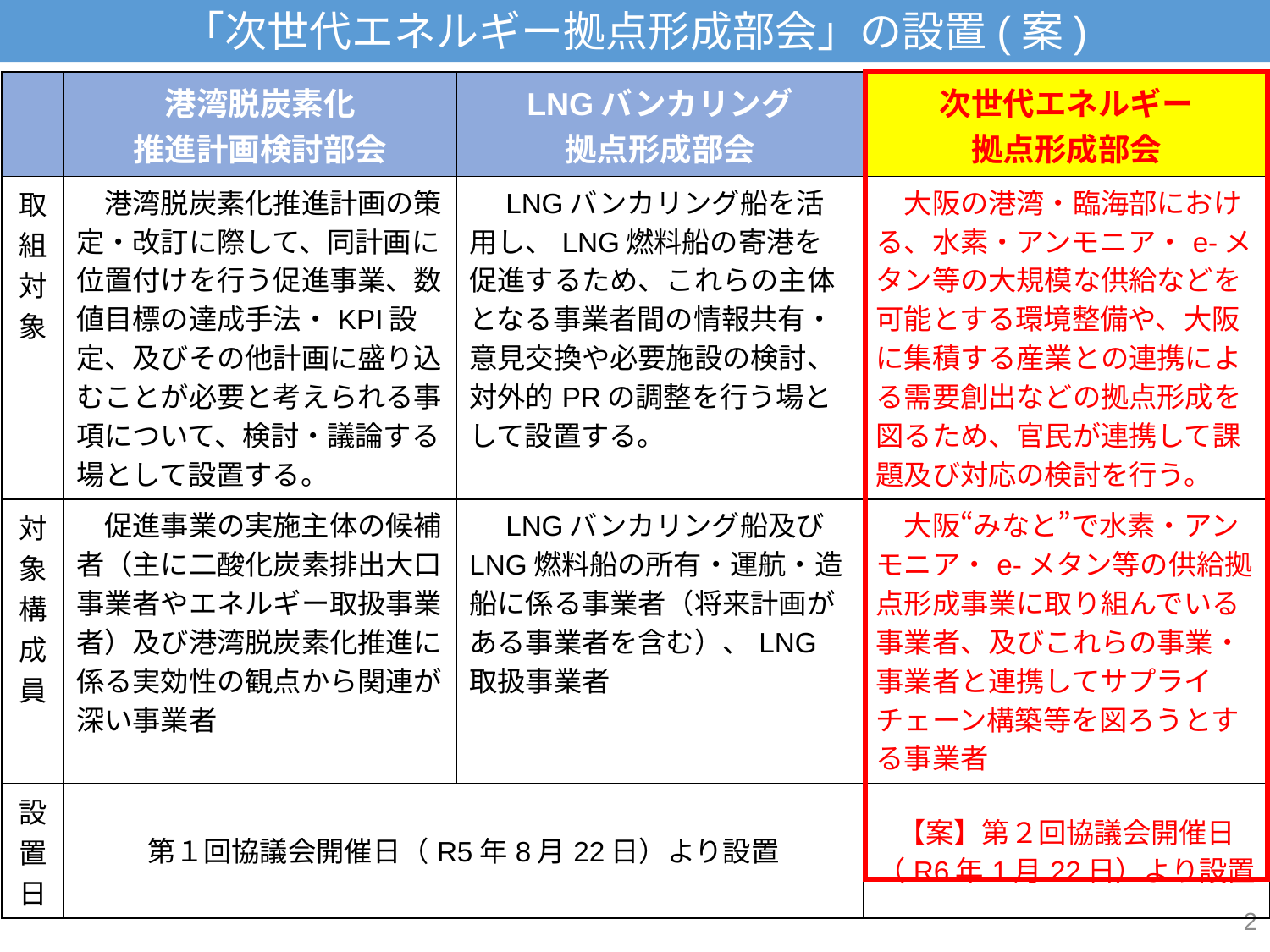

「次世代エネルギー拠点形成部会」の設置(案)
|  | 港湾脱炭素化 推進計画検討部会 | LNGバンカリング 拠点形成部会 | 次世代エネルギー 拠点形成部会 |
| --- | --- | --- | --- |
| 取組対象 | 港湾脱炭素化推進計画の策定・改訂に際して、同計画に位置付けを行う促進事業、数値目標の達成手法・KPI設定、及びその他計画に盛り込むことが必要と考えられる事項について、検討・議論する場として設置する。 | LNGバンカリング船を活用し、LNG燃料船の寄港を促進するため、これらの主体となる事業者間の情報共有・意見交換や必要施設の検討、対外的PRの調整を行う場として設置する。 | 大阪の港湾・臨海部における、水素・アンモニア・e-メタン等の大規模な供給などを可能とする環境整備や、大阪に集積する産業との連携による需要創出などの拠点形成を図るため、官民が連携して課題及び対応の検討を行う。 |
| 対象構成員 | 促進事業の実施主体の候補者（主に二酸化炭素排出大口事業者やエネルギー取扱事業者）及び港湾脱炭素化推進に係る実効性の観点から関連が深い事業者 | LNGバンカリング船及びLNG燃料船の所有・運航・造船に係る事業者（将来計画がある事業者を含む）、LNG取扱事業者 | 大阪“みなと”で水素・アンモニア・e-メタン等の供給拠点形成事業に取り組んでいる事業者、及びこれらの事業・事業者と連携してサプライチェーン構築等を図ろうとする事業者 |
| 設置日 | 第１回協議会開催日（R5年8月22日）より設置 |  | 【案】第２回協議会開催日（R6年1月22日）より設置 |

2